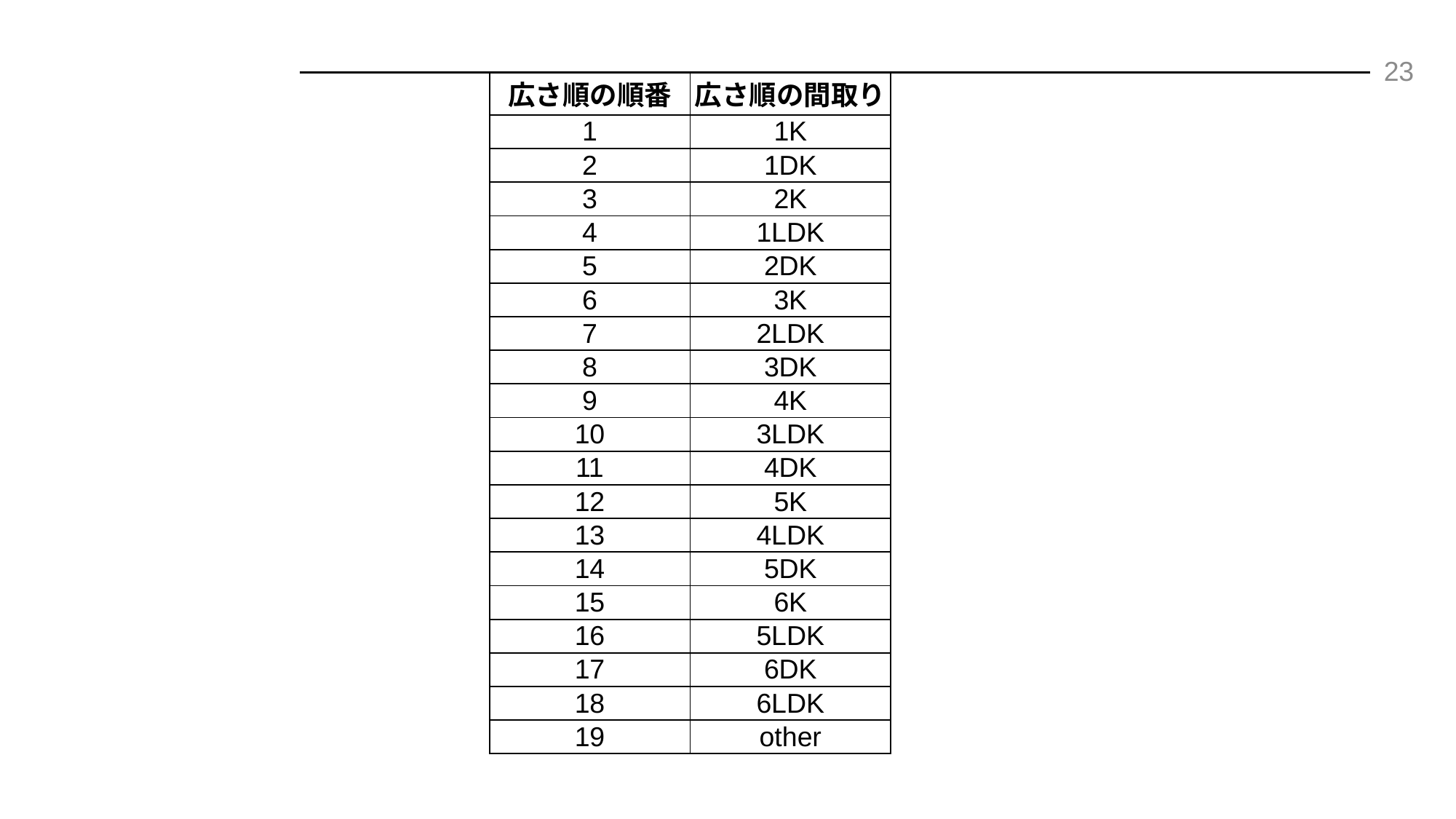

23
#
| 広さ順の順番 | 広さ順の間取り |
| --- | --- |
| 1 | 1K |
| 2 | 1DK |
| 3 | 2K |
| 4 | 1LDK |
| 5 | 2DK |
| 6 | 3K |
| 7 | 2LDK |
| 8 | 3DK |
| 9 | 4K |
| 10 | 3LDK |
| 11 | 4DK |
| 12 | 5K |
| 13 | 4LDK |
| 14 | 5DK |
| 15 | 6K |
| 16 | 5LDK |
| 17 | 6DK |
| 18 | 6LDK |
| 19 | other |